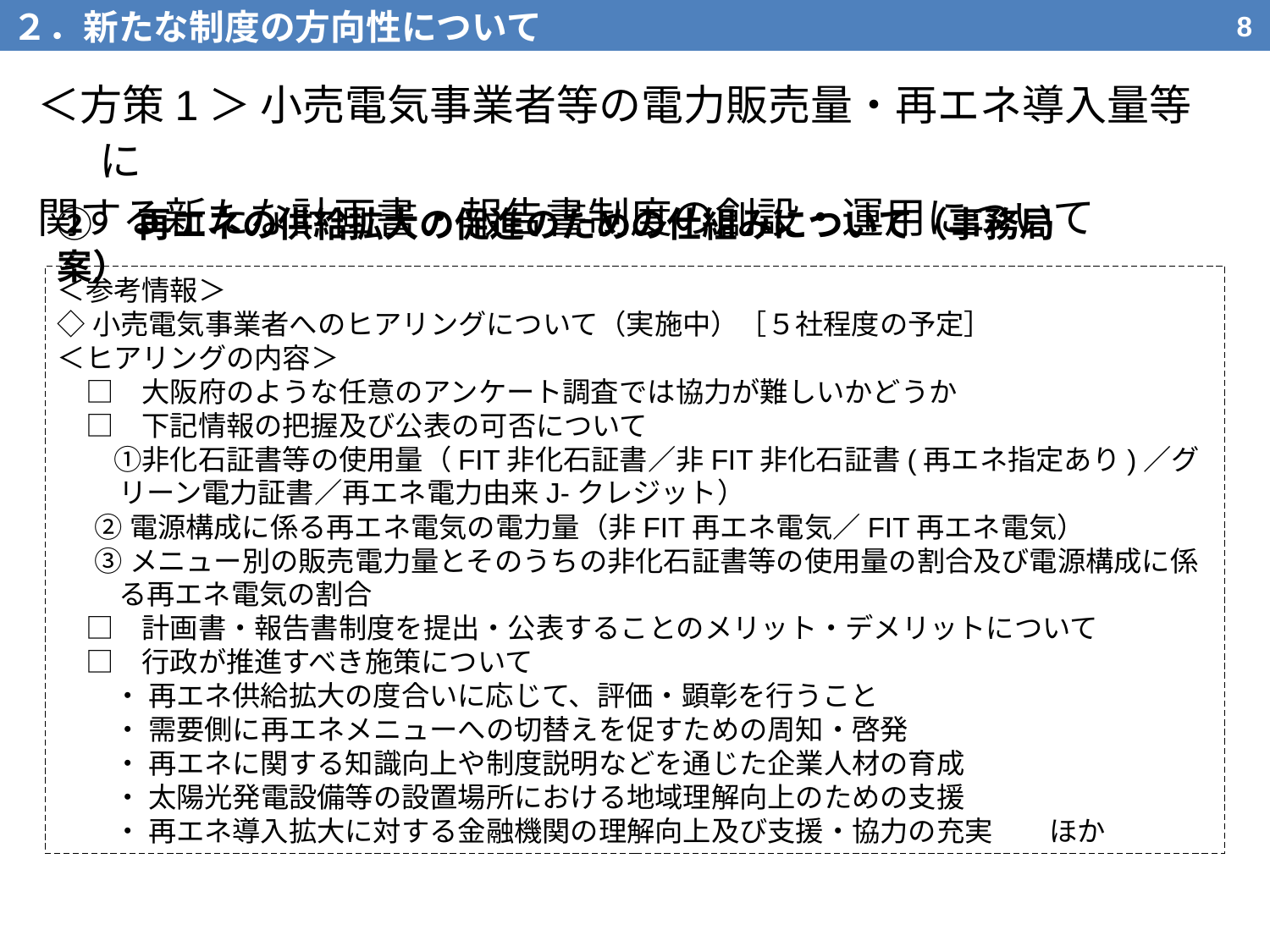

２．新たな制度の方向性について
8
＜方策1＞ 小売電気事業者等の電力販売量・再エネ導入量等に
関する新たな計画書・報告書制度の創設・運用について
②　再エネの供給拡大の促進のための仕組みについて（事務局案）
＜参考情報＞
◇小売電気事業者へのヒアリングについて（実施中）［５社程度の予定］
＜ヒアリングの内容＞
　□　大阪府のような任意のアンケート調査では協力が難しいかどうか
　□　下記情報の把握及び公表の可否について
　　①非化石証書等の使用量（FIT非化石証書／非FIT非化石証書(再エネ指定あり)／グリーン電力証書／再エネ電力由来J-クレジット）
②電源構成に係る再エネ電気の電力量（非FIT再エネ電気／FIT再エネ電気）
③メニュー別の販売電力量とそのうちの非化石証書等の使用量の割合及び電源構成に係る再エネ電気の割合
　□　計画書・報告書制度を提出・公表することのメリット・デメリットについて
　□　行政が推進すべき施策について
　　・ 再エネ供給拡大の度合いに応じて、評価・顕彰を行うこと
　　・ 需要側に再エネメニューへの切替えを促すための周知・啓発
　　・ 再エネに関する知識向上や制度説明などを通じた企業人材の育成
　　・ 太陽光発電設備等の設置場所における地域理解向上のための支援
　　・ 再エネ導入拡大に対する金融機関の理解向上及び支援・協力の充実　　ほか